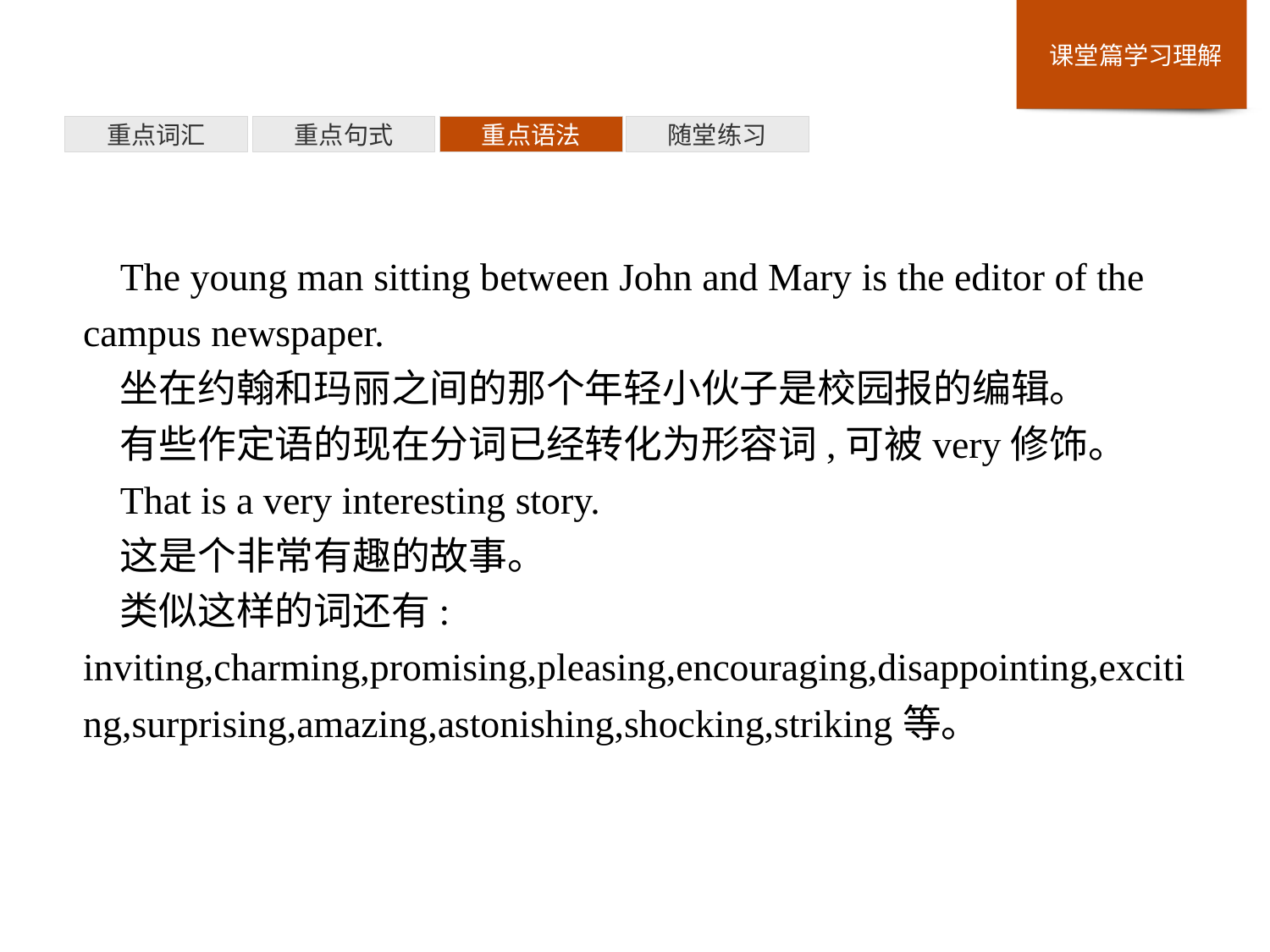

重点词汇
重点句式
重点语法
随堂练习
The young man sitting between John and Mary is the editor of the campus newspaper.
坐在约翰和玛丽之间的那个年轻小伙子是校园报的编辑。
有些作定语的现在分词已经转化为形容词,可被very修饰。
That is a very interesting story.
这是个非常有趣的故事。
类似这样的词还有: inviting,charming,promising,pleasing,encouraging,disappointing,exciting,surprising,amazing,astonishing,shocking,striking等。